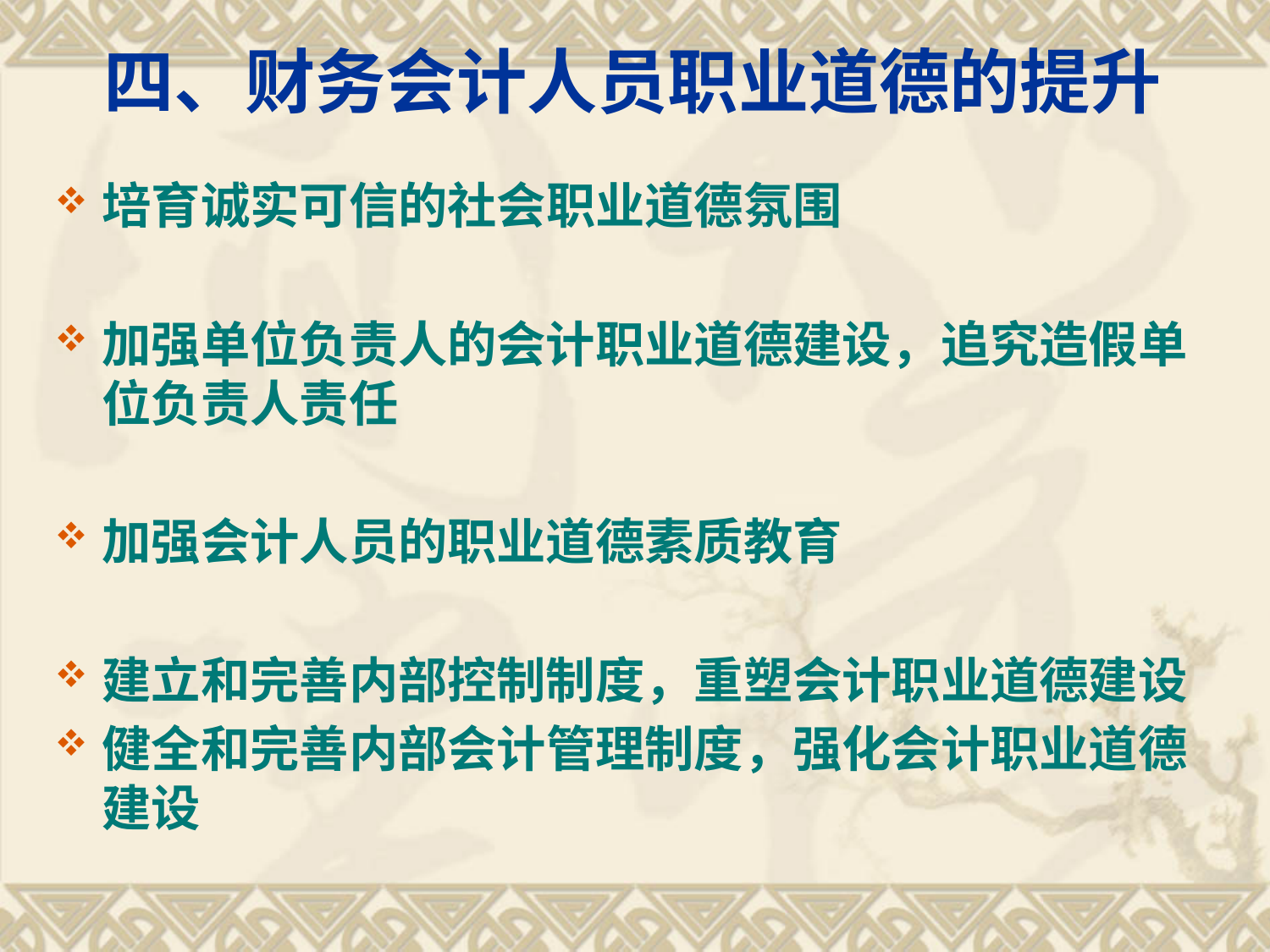

# 四、财务会计人员职业道德的提升
培育诚实可信的社会职业道德氛围

加强单位负责人的会计职业道德建设，追究造假单位负责人责任

加强会计人员的职业道德素质教育

建立和完善内部控制制度，重塑会计职业道德建设
健全和完善内部会计管理制度，强化会计职业道德建设